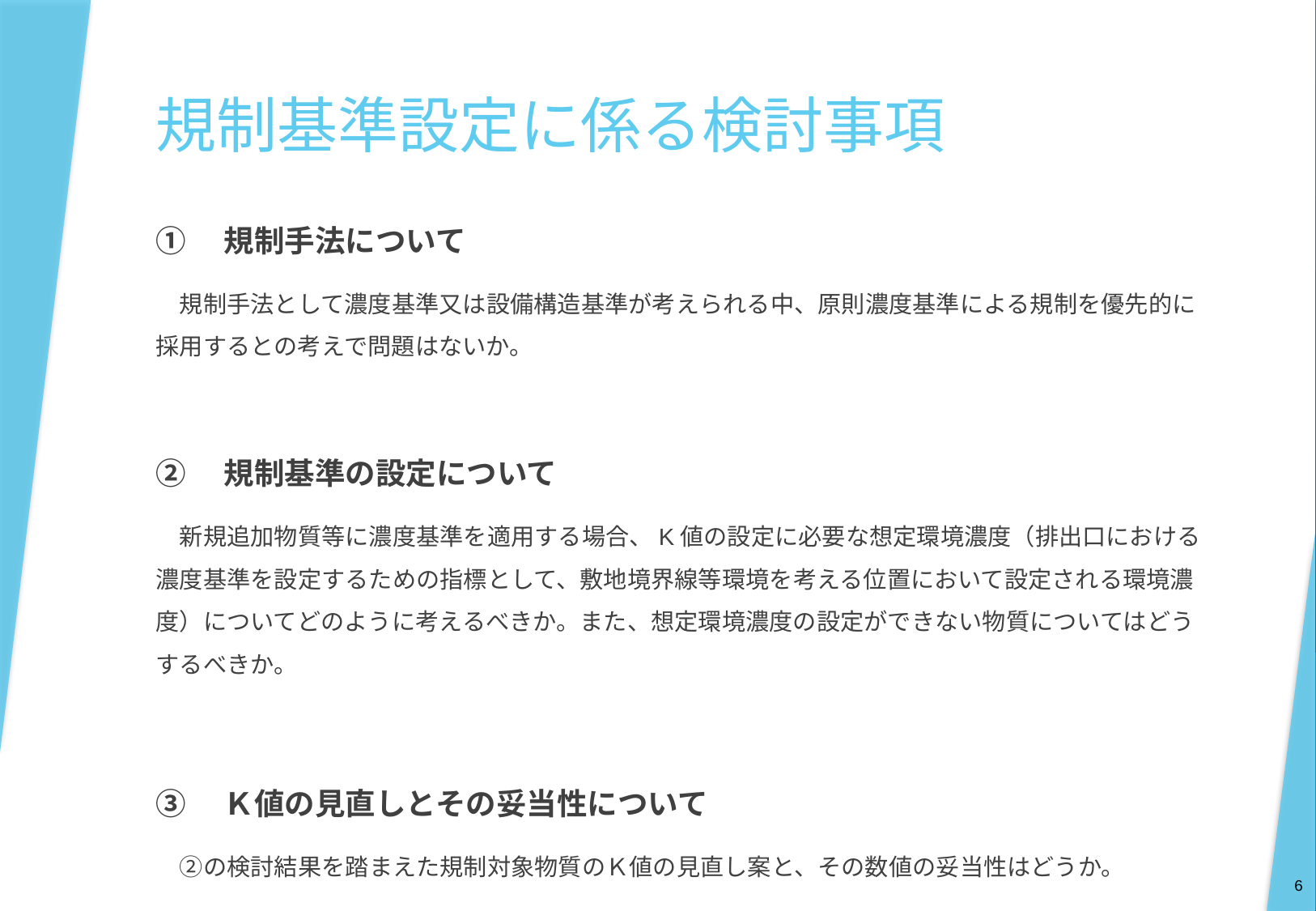

# 規制基準設定に係る検討事項
①　規制手法について
　規制手法として濃度基準又は設備構造基準が考えられる中、原則濃度基準による規制を優先的に採用するとの考えで問題はないか。

②　規制基準の設定について
　新規追加物質等に濃度基準を適用する場合、K値の設定に必要な想定環境濃度（排出口における濃度基準を設定するための指標として、敷地境界線等環境を考える位置において設定される環境濃度）についてどのように考えるべきか。また、想定環境濃度の設定ができない物質についてはどうするべきか。

③　Ｋ値の見直しとその妥当性について
　②の検討結果を踏まえた規制対象物質のＫ値の見直し案と、その数値の妥当性はどうか。

6